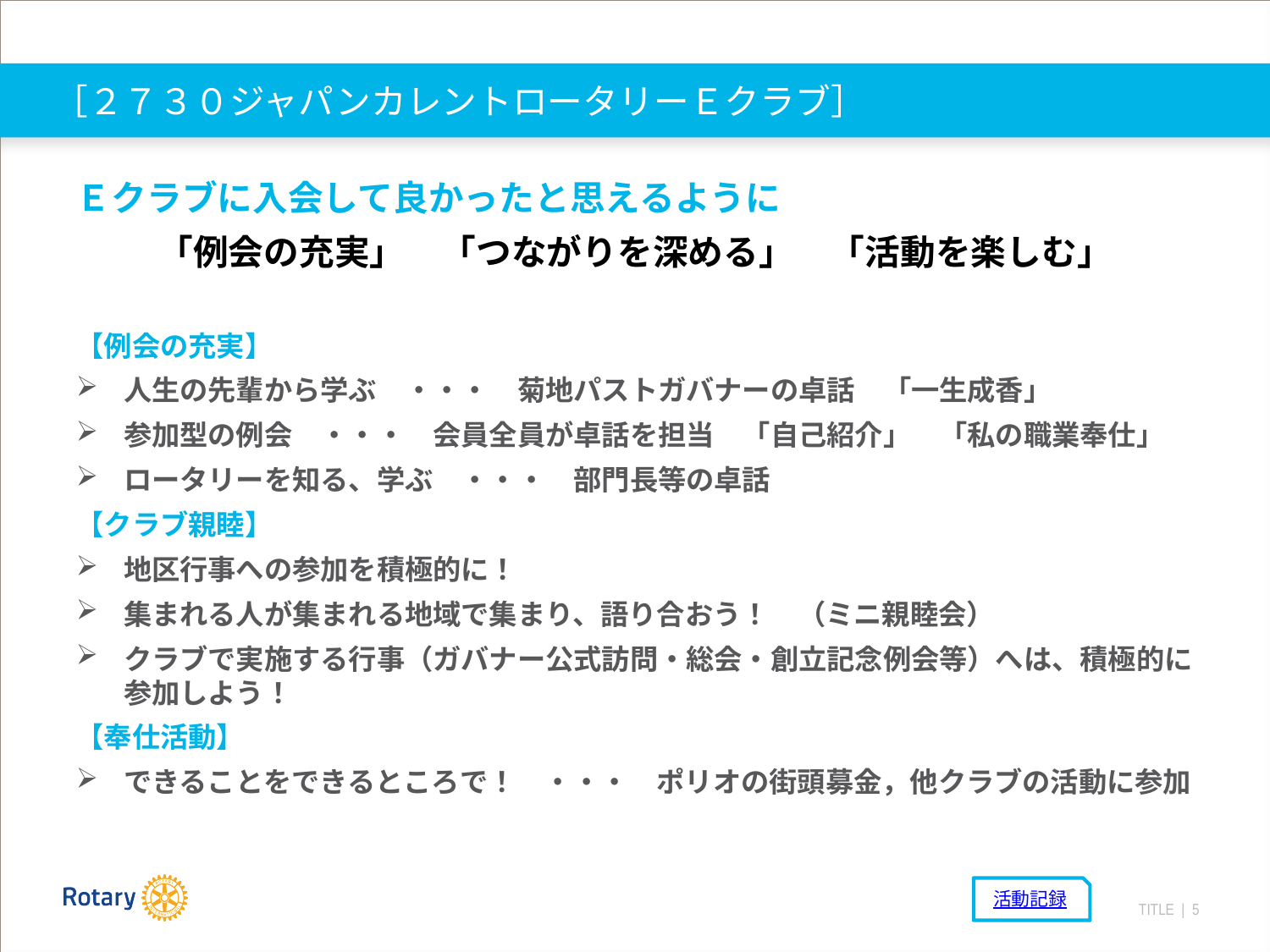

# ［２７３０ジャパンカレントロータリーＥクラブ］
Ｅクラブに入会して良かったと思えるように
「例会の充実」　「つながりを深める」　「活動を楽しむ」

【例会の充実】
人生の先輩から学ぶ　・・・　菊地パストガバナーの卓話　「一生成香」
参加型の例会　・・・　会員全員が卓話を担当　「自己紹介」　「私の職業奉仕」
ロータリーを知る、学ぶ　・・・　部門長等の卓話
【クラブ親睦】
地区行事への参加を積極的に！
集まれる人が集まれる地域で集まり、語り合おう！　（ミニ親睦会）
クラブで実施する行事（ガバナー公式訪問・総会・創立記念例会等）へは、積極的に参加しよう！
【奉仕活動】
できることをできるところで！　・・・　ポリオの街頭募金，他クラブの活動に参加

活動記録